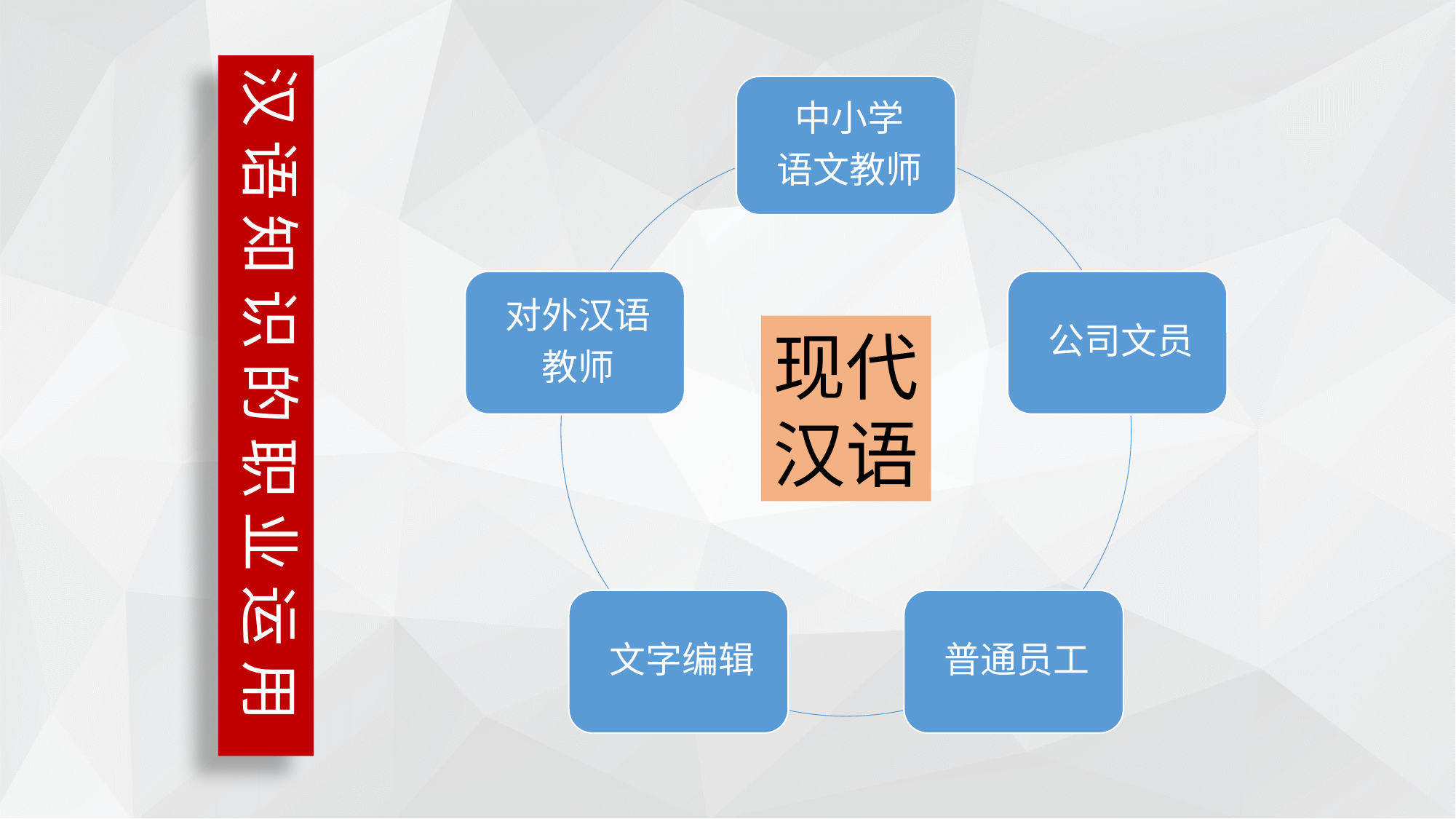

汉 语 知 识 的 职 业 运 用
中小学
语文教师
公司文员
普通员工
文字编辑
对外汉语
教师
现代
汉语